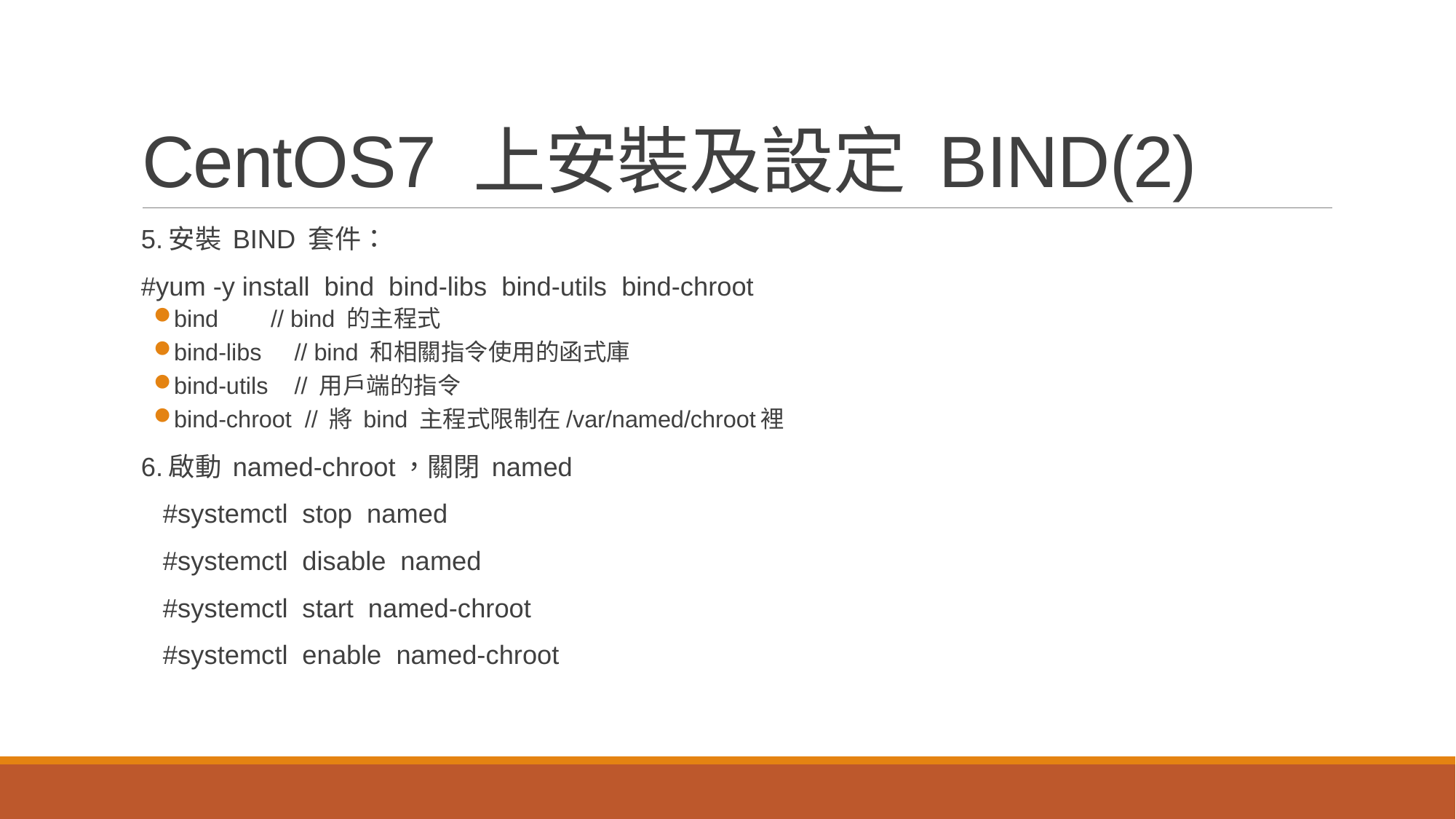

# CentOS7 上安裝及設定 BIND(2)
5.安裝 BIND 套件：
#yum -y install  bind  bind-libs  bind-utils  bind-chroot
bind        // bind 的主程式
bind-libs     // bind 和相關指令使用的函式庫
bind-utils    // 用戶端的指令
bind-chroot  // 將 bind 主程式限制在/var/named/chroot裡
6.啟動 named-chroot，關閉 named
   #systemctl  stop  named
   #systemctl  disable  named
   #systemctl  start  named-chroot
   #systemctl  enable  named-chroot